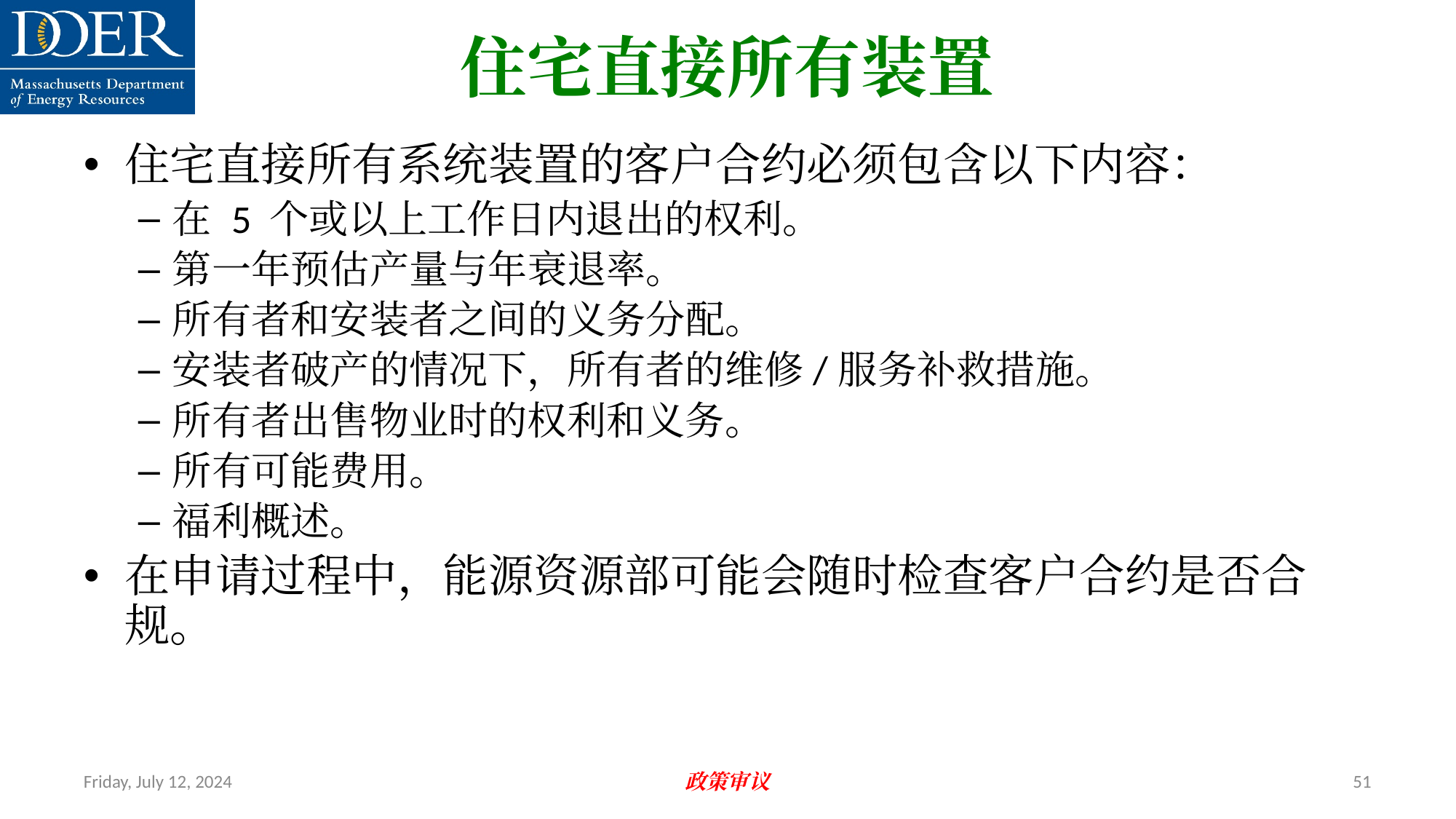

住宅直接所有装置
住宅直接所有系统装置的客户合约必须包含以下内容：
在 5 个或以上工作日内退出的权利。
第一年预估产量与年衰退率。
所有者和安装者之间的义务分配。
安装者破产的情况下，所有者的维修/服务补救措施。
所有者出售物业时的权利和义务。
所有可能费用。
福利概述。
在申请过程中，能源资源部可能会随时检查客户合约是否合规。

Friday, July 12, 2024
政策审议
51